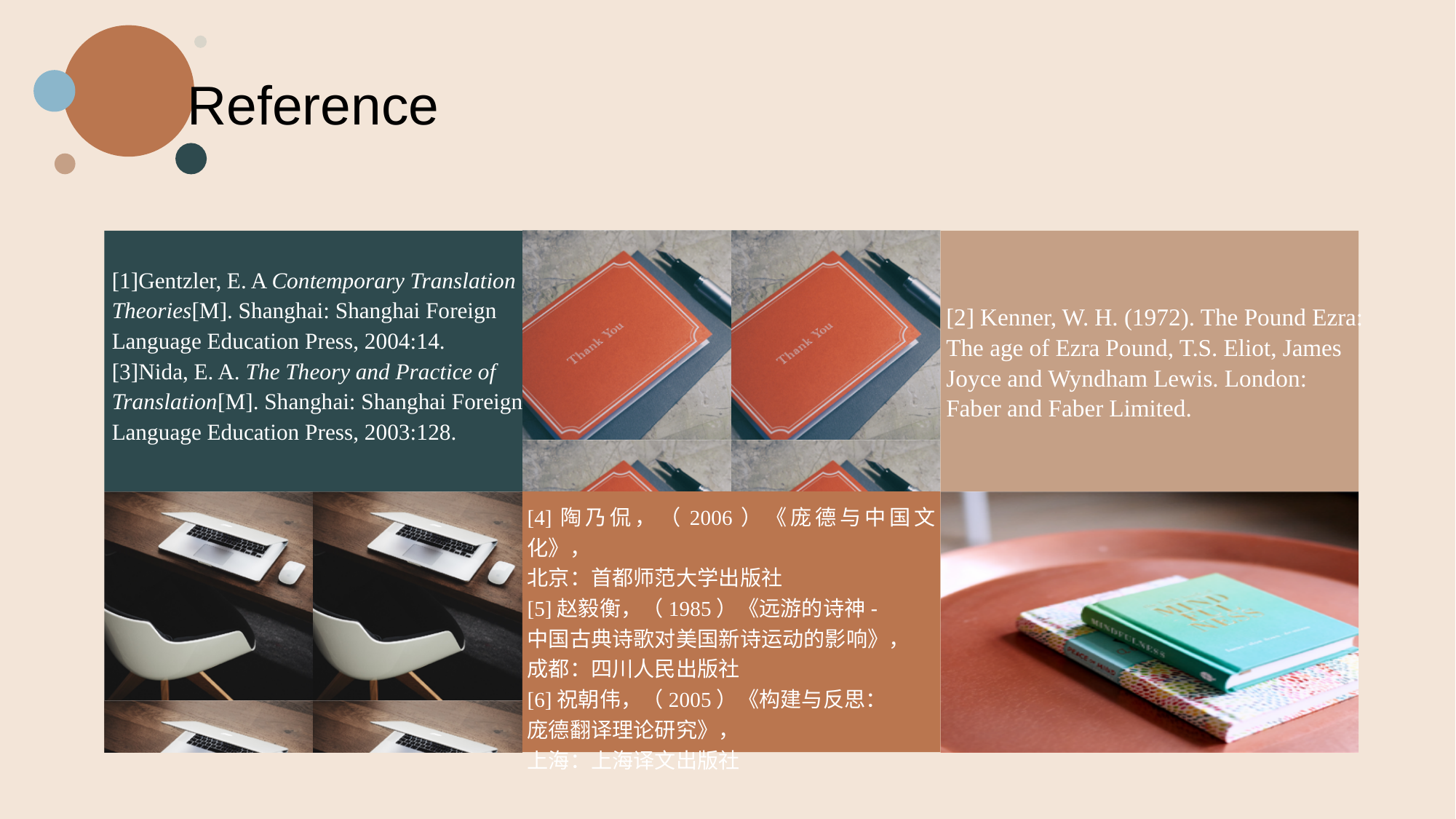

Reference

[1]Gentzler, E. A Contemporary Translation
Theories[M]. Shanghai: Shanghai Foreign
Language Education Press, 2004:14.
[3]Nida, E. A. The Theory and Practice of
Translation[M]. Shanghai: Shanghai Foreign
Language Education Press, 2003:128.
[2] Kenner, W. H. (1972). The Pound Ezra:
The age of Ezra Pound, T.S. Eliot, James
Joyce and Wyndham Lewis. London:
Faber and Faber Limited.

[4]陶乃侃，（2006）《庞德与中国文化》，
北京：首都师范大学出版社
[5]赵毅衡，（1985）《远游的诗神-
中国古典诗歌对美国新诗运动的影响》，
成都：四川人民出版社
[6]祝朝伟，（2005）《构建与反思：
庞德翻译理论研究》，
上海：上海译文出版社